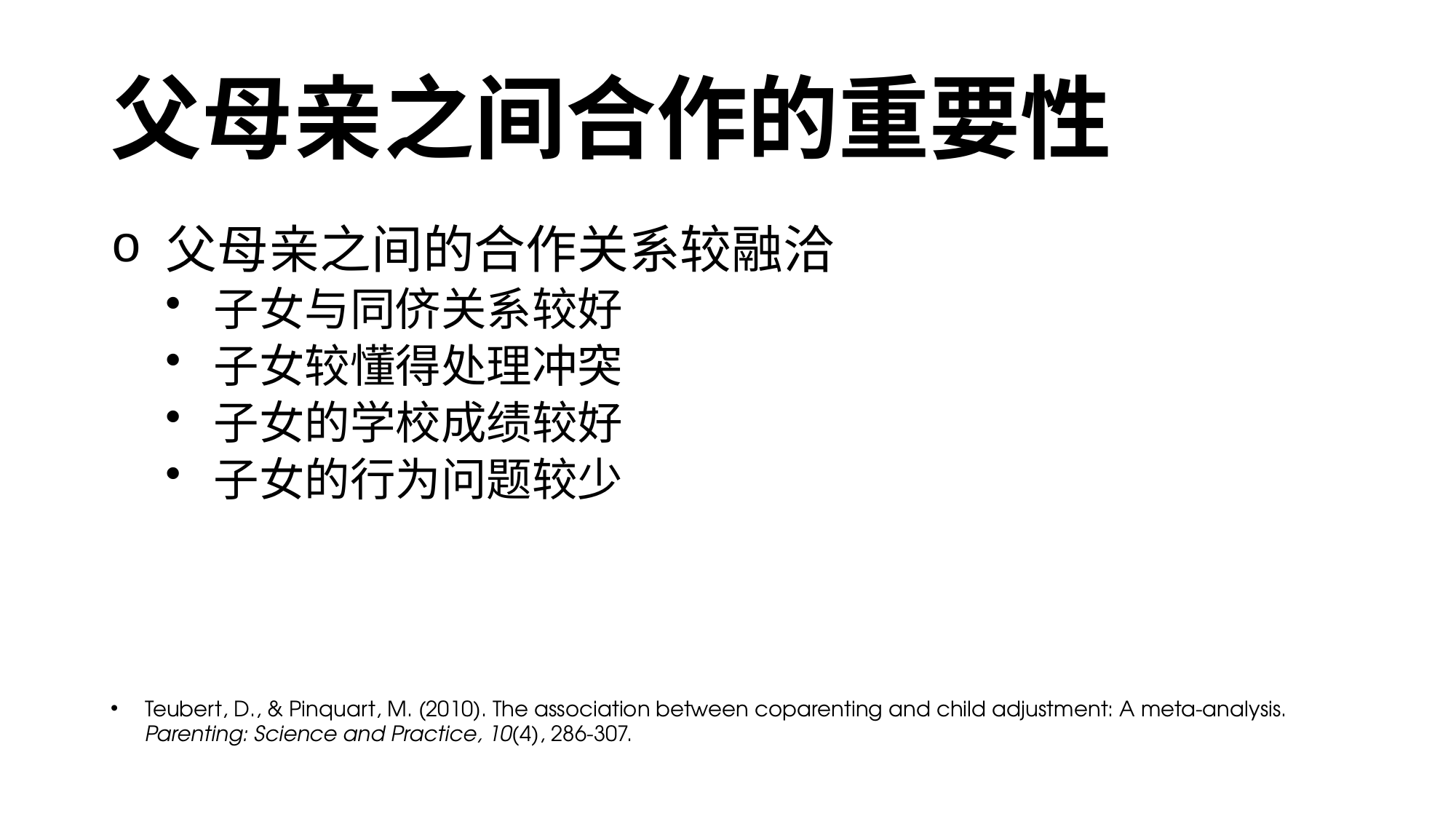

# 父母亲之间合作的重要性
 父母亲之间的合作关系较融洽
 子女与同侪关系较好
 子女较懂得处理冲突
 子女的学校成绩较好
 子女的行为问题较少
Teubert, D., & Pinquart, M. (2010). The association between coparenting and child adjustment: A meta-analysis. Parenting: Science and Practice, 10(4), 286-307.